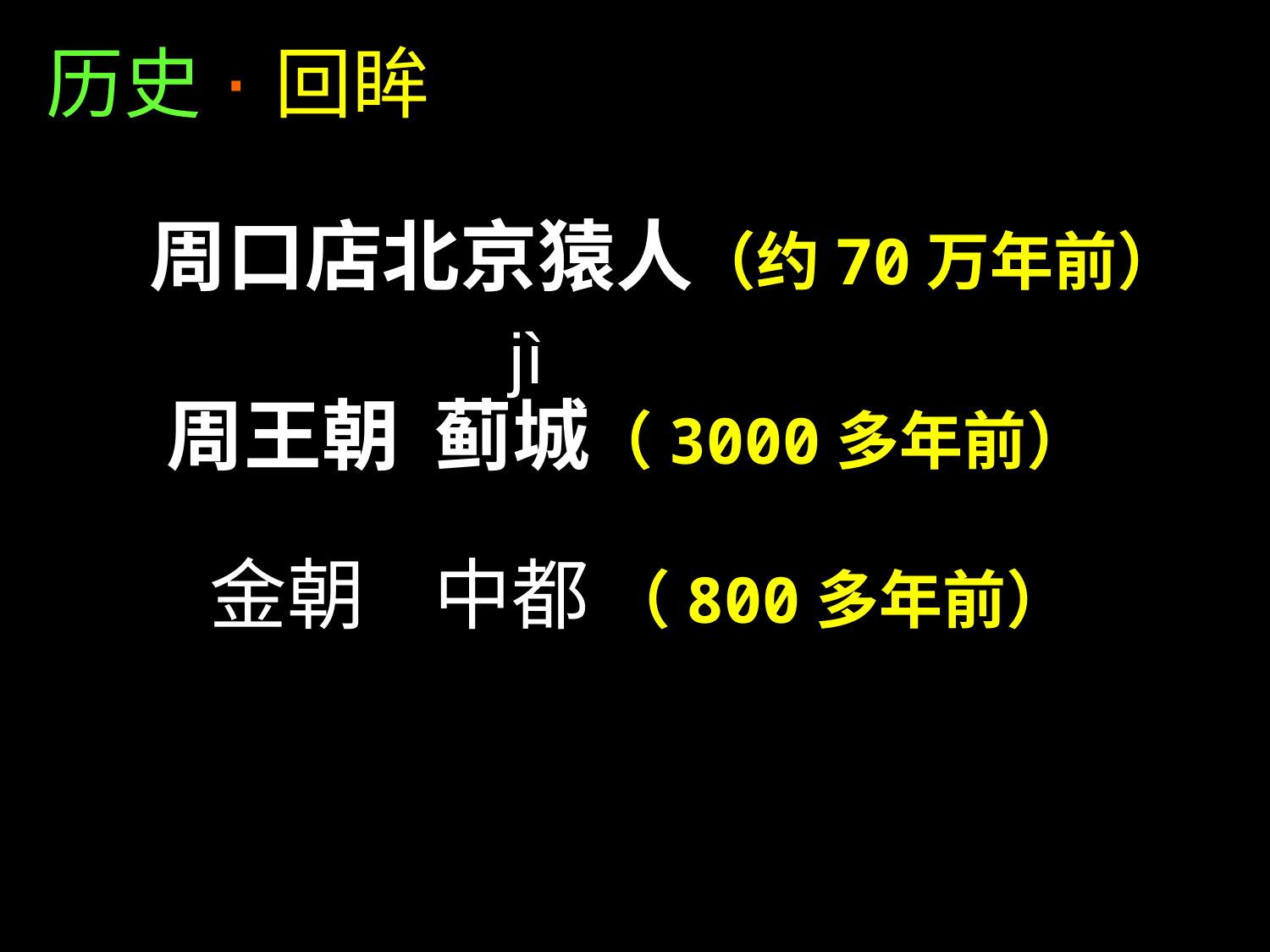

历史·回眸
周口店北京猿人（约70万年前）
jì
周王朝  蓟城（3000多年前）
金朝    中都 （800多年前）